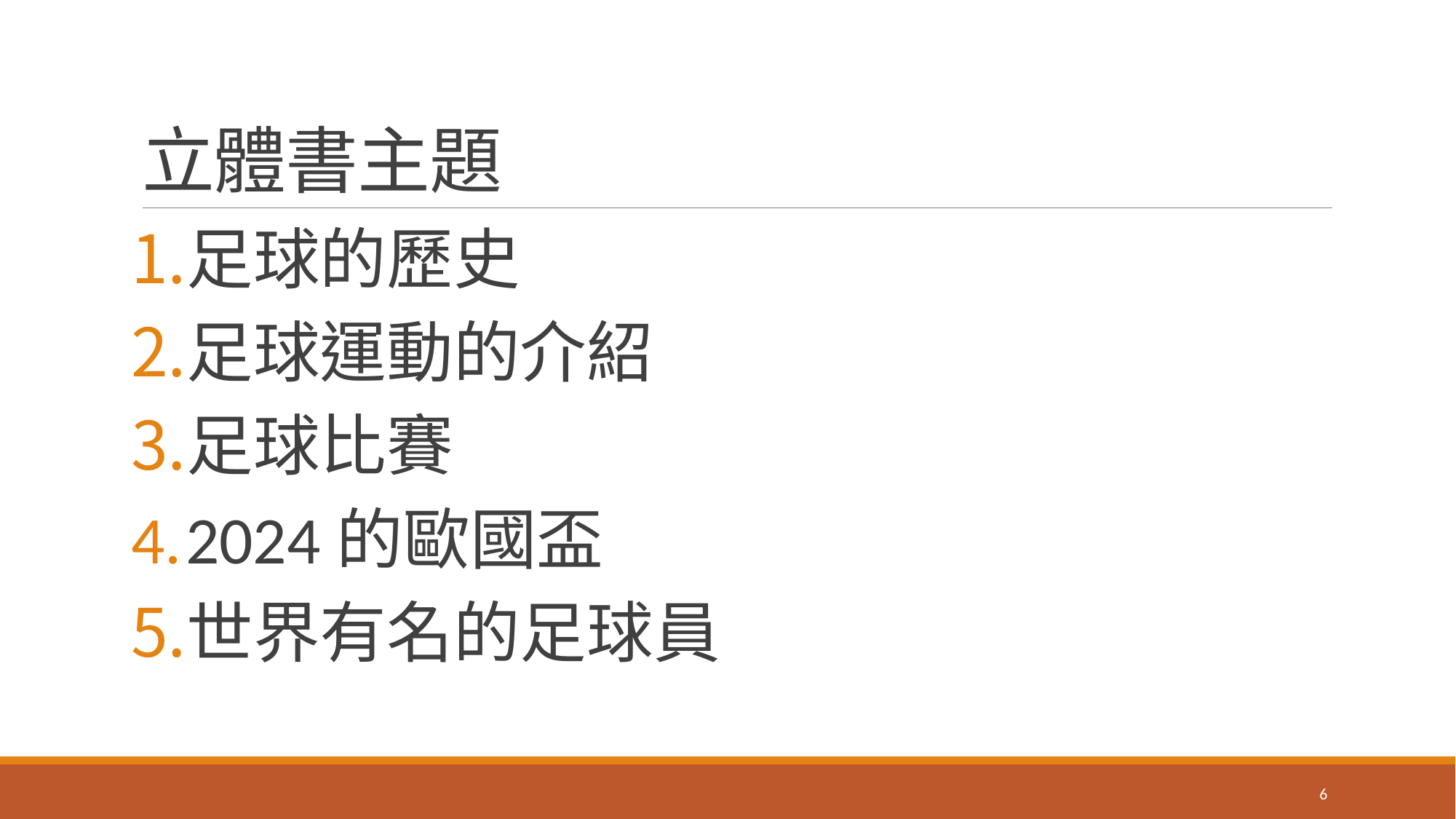

# 立體書主題
足球的歷史
足球運動的介紹
足球比賽
2024的歐國盃
世界有名的足球員
6